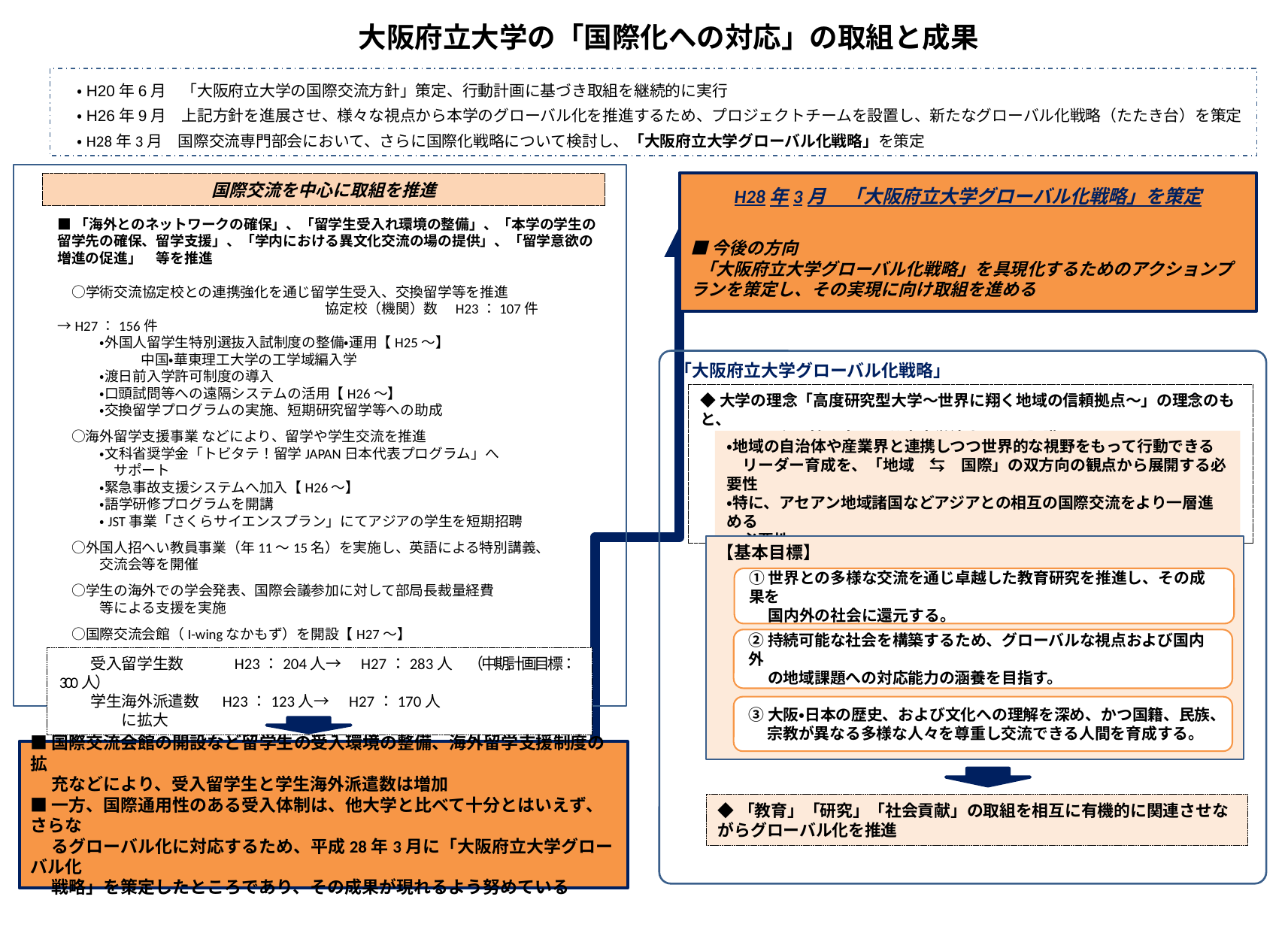

大阪府立大学の「国際化への対応」の取組と成果
　・H20年6月　「大阪府立大学の国際交流方針」策定、行動計画に基づき取組を継続的に実行
　・H26年9月　上記方針を進展させ、様々な視点から本学のグローバル化を推進するため、プロジェクトチームを設置し、新たなグローバル化戦略（たたき台）を策定
　・H28年3月　国際交流専門部会において、さらに国際化戦略について検討し、「大阪府立大学グローバル化戦略」を策定

H28年3月　「大阪府立大学グローバル化戦略」を策定

■今後の方向
 「大阪府立大学グローバル化戦略」を具現化するためのアクションプランを策定し、その実現に向け取組を進める
国際交流を中心に取組を推進

■「海外とのネットワークの確保」、「留学生受入れ環境の整備」、「本学の学生の留学先の確保、留学支援」、「学内における異文化交流の場の提供」、「留学意欲の増進の促進」　等を推進

　○学術交流協定校との連携強化を通じ留学生受入、交換留学等を推進
　　　　　　　　　　　　　　　　　　　協定校（機関）数　H23：107件→H27：156件
　　　・外国人留学生特別選抜入試制度の整備・運用【H25～】
  　　 　　　中国・華東理工大学の工学域編入学
　　　・渡日前入学許可制度の導入
　　　・口頭試問等への遠隔システムの活用【H26～】
　　　・交換留学プログラムの実施、短期研究留学等への助成

　○海外留学支援事業 などにより、留学や学生交流を推進
　　　・文科省奨学金「トビタテ！留学JAPAN日本代表プログラム」へ
　　　　サポート
　　　・緊急事故支援システムへ加入【H26～】
　　　・語学研修プログラムを開講
　　　・JST事業「さくらサイエンスプラン」にてアジアの学生を短期招聘

　○外国人招へい教員事業（年11～15名）を実施し、英語による特別講義、
　　　交流会等を開催

　○学生の海外での学会発表、国際会議参加に対して部局長裁量経費
　　　等による支援を実施

　○国際交流会館（I-wingなかもず）を開設【H27～】
　　　　　　　　　　　　　　　　　　　　　　　　　　　　　　　　　　　　　　　　　　など
「大阪府立大学グローバル化戦略」
◆大学の理念「高度研究型大学～世界に翔く地域の信頼拠点～」の理念のもと、
　　以下の必要性を大阪の公立大学法人として認識

・地域の自治体や産業界と連携しつつ世界的な視野をもって行動できる
　リーダー育成を、「地域　⇆　国際」の双方向の観点から展開する必要性
・特に、アセアン地域諸国などアジアとの相互の国際交流をより一層進める
　必要性
【基本目標】
①世界との多様な交流を通じ卓越した教育研究を推進し、その成果を
　 国内外の社会に還元する。
②持続可能な社会を構築するため、グローバルな視点および国内外
　 の地域課題への対応能力の涵養を目指す。
　　受入留学生数　　　H23：204人→　H27：283人　（中期計画目標：300人）
　　学生海外派遣数　 H23：123人→　H27：170人　　　　　　　　　　　　に拡大
③大阪・日本の歴史、および文化への理解を深め、かつ国籍、民族、
　 宗教が異なる多様な人々を尊重し交流できる人間を育成する。

■国際交流会館の開設など留学生の受入環境の整備、海外留学支援制度の拡
　 充などにより、受入留学生と学生海外派遣数は増加
■一方、国際通用性のある受入体制は、他大学と比べて十分とはいえず、さらな
　 るグローバル化に対応するため、平成28年3月に「大阪府立大学グローバル化
　 戦略」を策定したところであり、その成果が現れるよう努めている

◆「教育」「研究」「社会貢献」の取組を相互に有機的に関連させながらグローバル化を推進